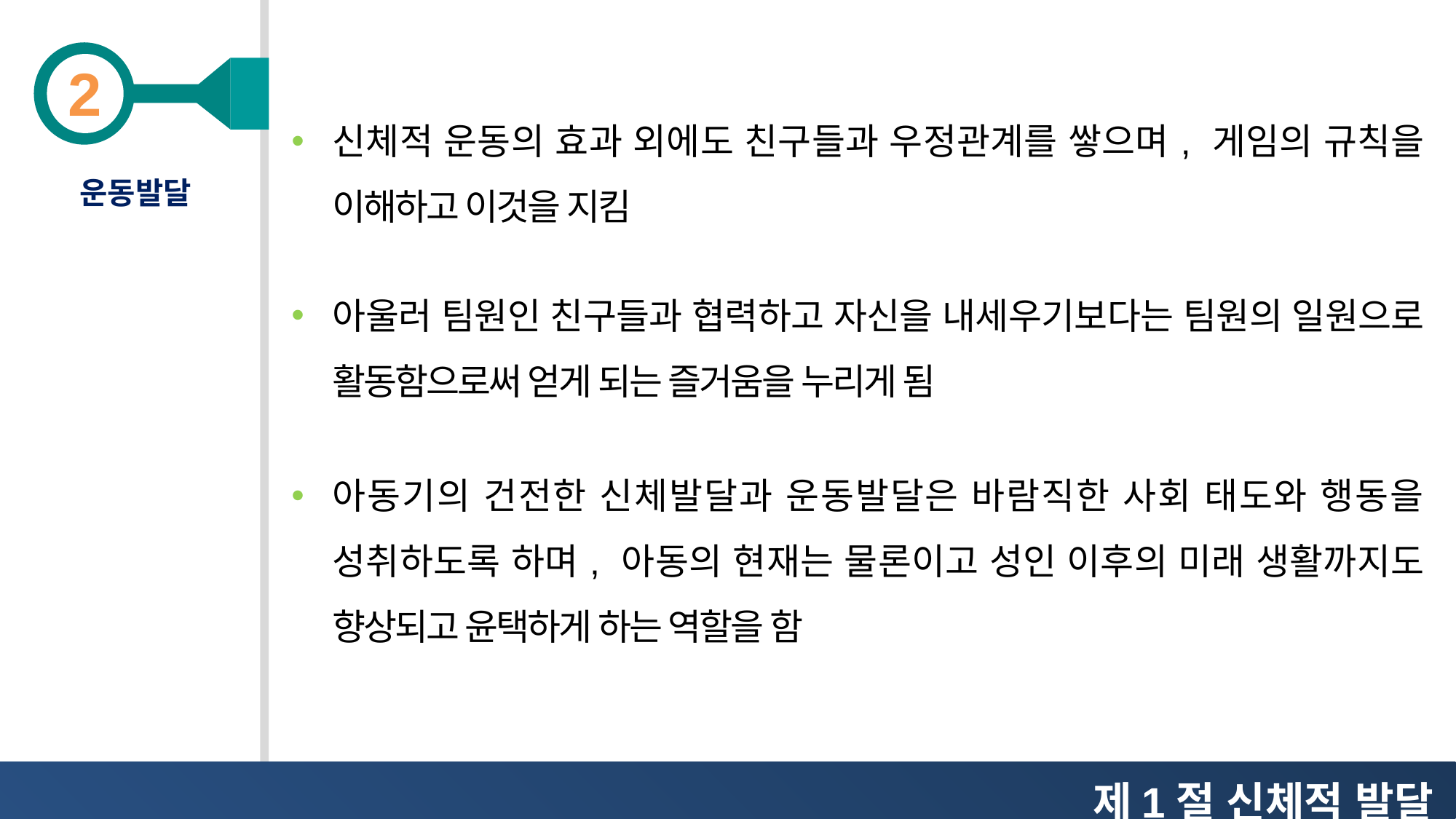

신체적 운동의 효과 외에도 친구들과 우정관계를 쌓으며, 게임의 규칙을 이해하고 이것을 지킴

아울러 팀원인 친구들과 협력하고 자신을 내세우기보다는 팀원의 일원으로 활동함으로써 얻게 되는 즐거움을 누리게 됨

아동기의 건전한 신체발달과 운동발달은 바람직한 사회 태도와 행동을 성취하도록 하며, 아동의 현재는 물론이고 성인 이후의 미래 생활까지도 향상되고 윤택하게 하는 역할을 함
운동발달
제1절 신체적 발달